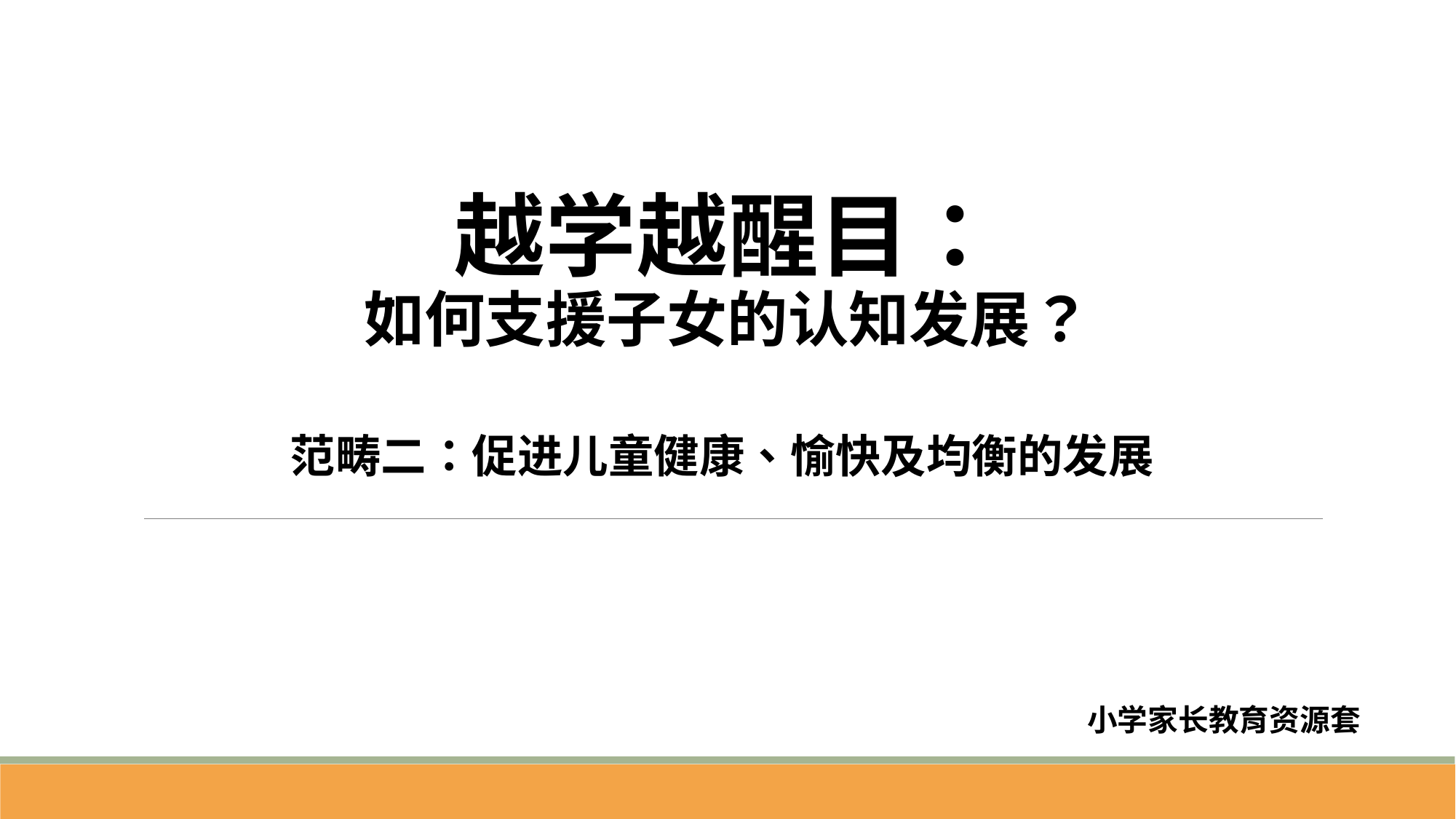

越学越醒目：
如何支援子女的认知发展？
范畴二：促进儿童健康、愉快及均衡的发展
小学家长教育资源套